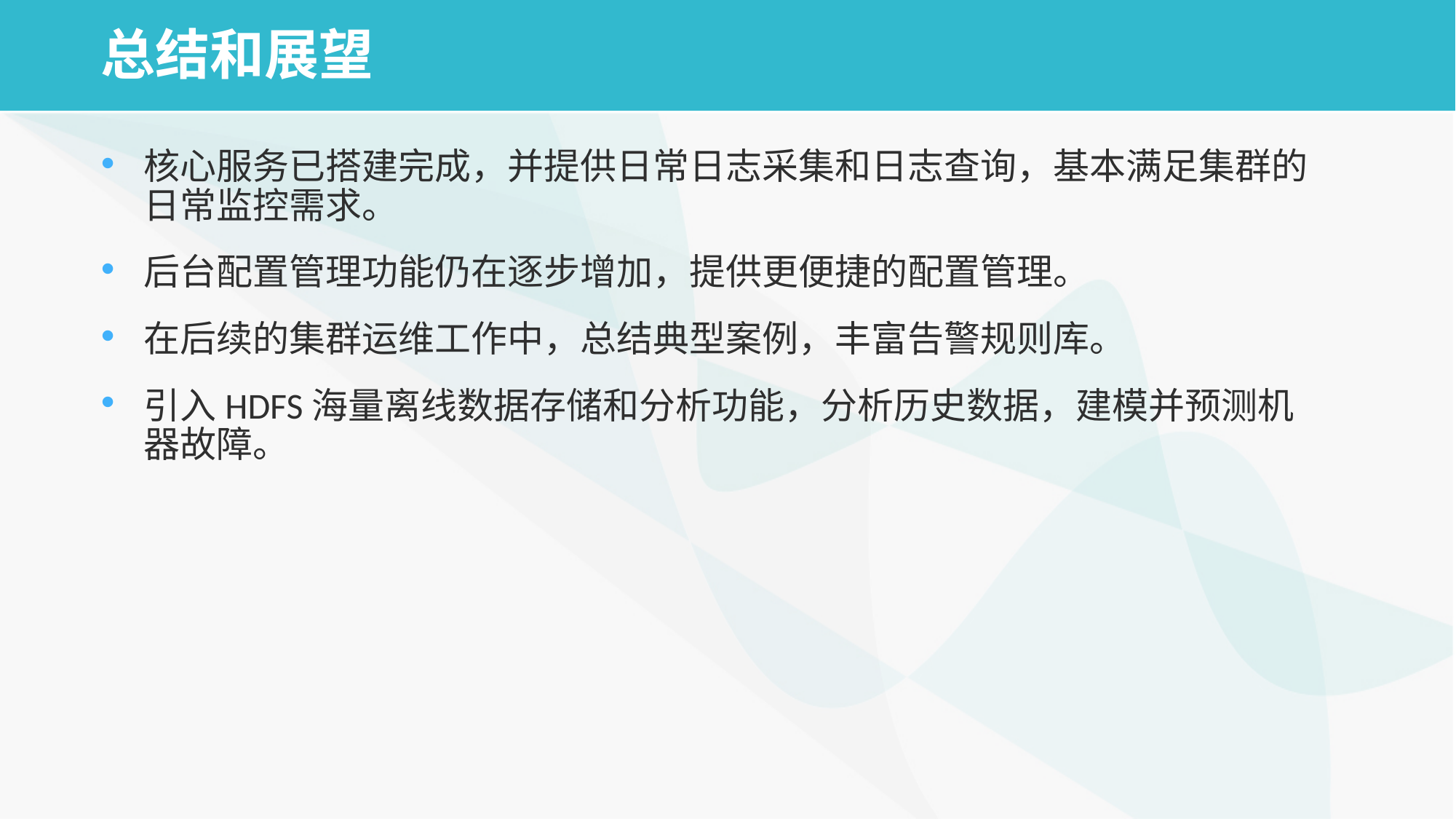

# 总结和展望
核心服务已搭建完成，并提供日常日志采集和日志查询，基本满足集群的日常监控需求。
后台配置管理功能仍在逐步增加，提供更便捷的配置管理。
在后续的集群运维工作中，总结典型案例，丰富告警规则库。
引入HDFS海量离线数据存储和分析功能，分析历史数据，建模并预测机器故障。